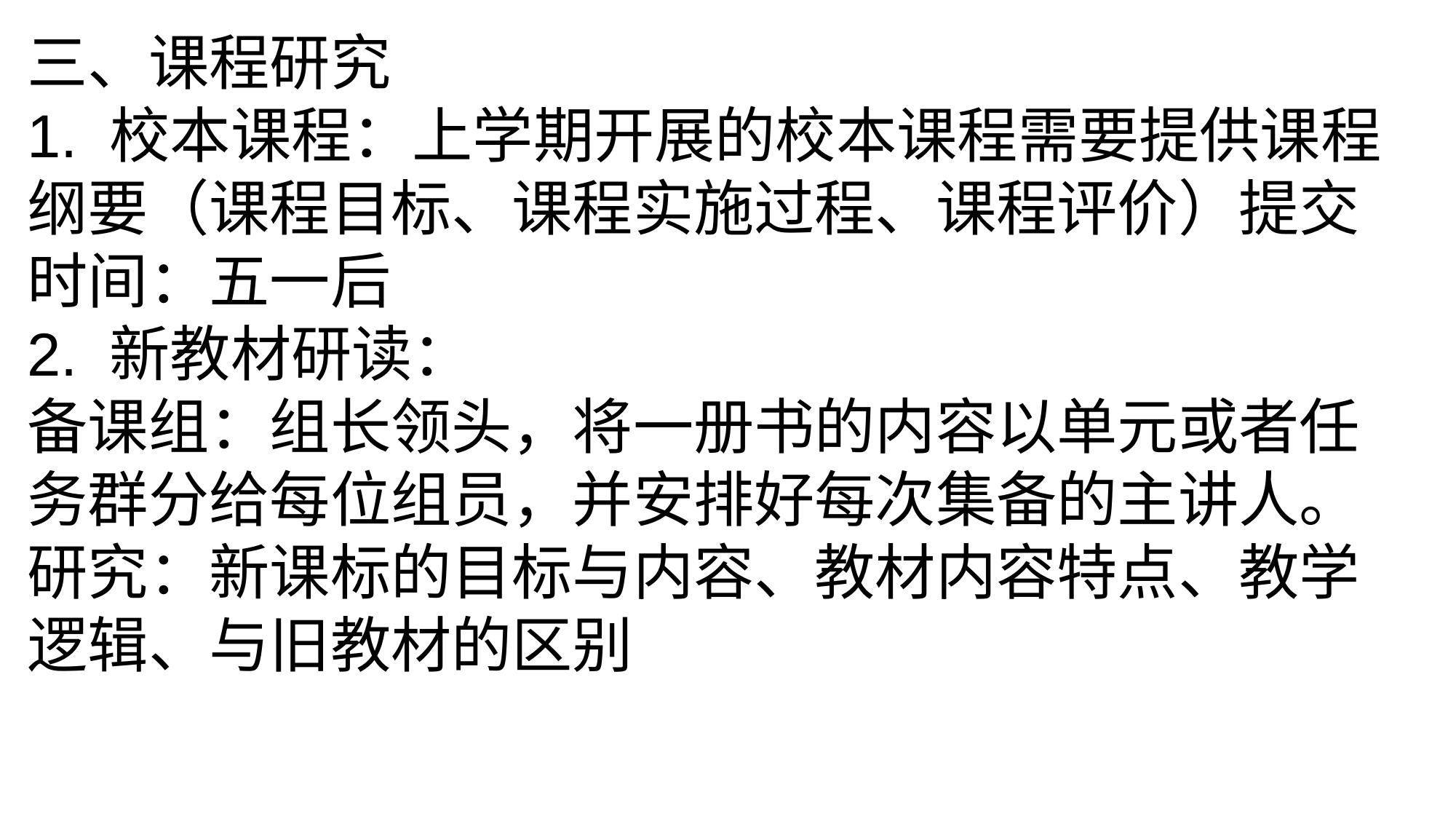

三、课程研究
1. 校本课程：上学期开展的校本课程需要提供课程纲要（课程目标、课程实施过程、课程评价）提交时间：五一后
2. 新教材研读：
备课组：组长领头，将一册书的内容以单元或者任务群分给每位组员，并安排好每次集备的主讲人。研究：新课标的目标与内容、教材内容特点、教学逻辑、与旧教材的区别